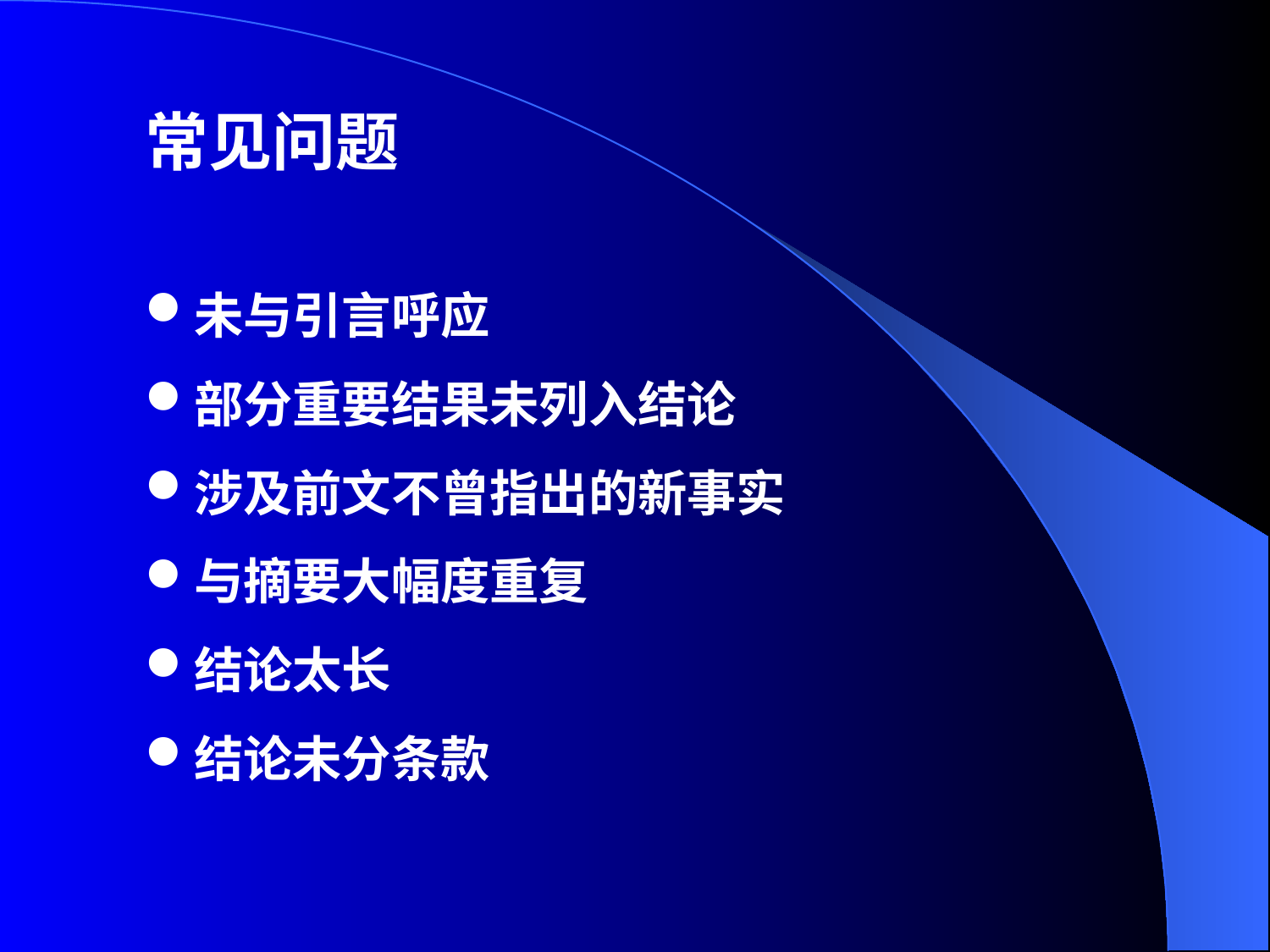

常见问题

未与引言呼应
部分重要结果未列入结论
涉及前文不曾指出的新事实
与摘要大幅度重复
结论太长
结论未分条款